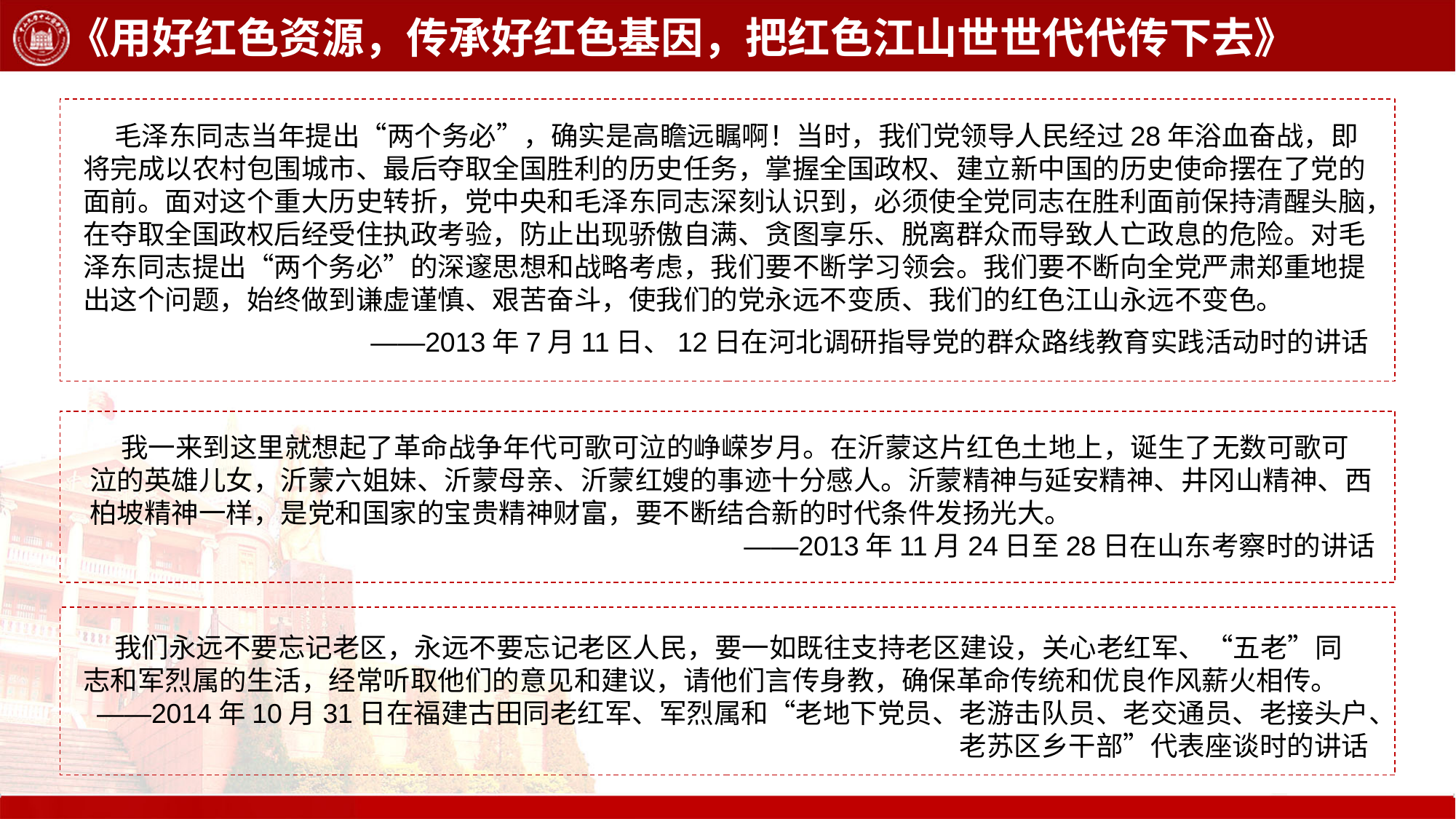

《用好红色资源，传承好红色基因，把红色江山世世代代传下去》

    毛泽东同志当年提出“两个务必”，确实是高瞻远瞩啊！当时，我们党领导人民经过28年浴血奋战，即将完成以农村包围城市、最后夺取全国胜利的历史任务，掌握全国政权、建立新中国的历史使命摆在了党的面前。面对这个重大历史转折，党中央和毛泽东同志深刻认识到，必须使全党同志在胜利面前保持清醒头脑，在夺取全国政权后经受住执政考验，防止出现骄傲自满、贪图享乐、脱离群众而导致人亡政息的危险。对毛泽东同志提出“两个务必”的深邃思想和战略考虑，我们要不断学习领会。我们要不断向全党严肃郑重地提出这个问题，始终做到谦虚谨慎、艰苦奋斗，使我们的党永远不变质、我们的红色江山永远不变色。
——2013年7月11日、12日在河北调研指导党的群众路线教育实践活动时的讲话

    我一来到这里就想起了革命战争年代可歌可泣的峥嵘岁月。在沂蒙这片红色土地上，诞生了无数可歌可泣的英雄儿女，沂蒙六姐妹、沂蒙母亲、沂蒙红嫂的事迹十分感人。沂蒙精神与延安精神、井冈山精神、西柏坡精神一样，是党和国家的宝贵精神财富，要不断结合新的时代条件发扬光大。
——2013年11月24日至28日在山东考察时的讲话

    我们永远不要忘记老区，永远不要忘记老区人民，要一如既往支持老区建设，关心老红军、“五老”同志和军烈属的生活，经常听取他们的意见和建议，请他们言传身教，确保革命传统和优良作风薪火相传。
——2014年10月31日在福建古田同老红军、军烈属和“老地下党员、老游击队员、老交通员、老接头户、老苏区乡干部”代表座谈时的讲话